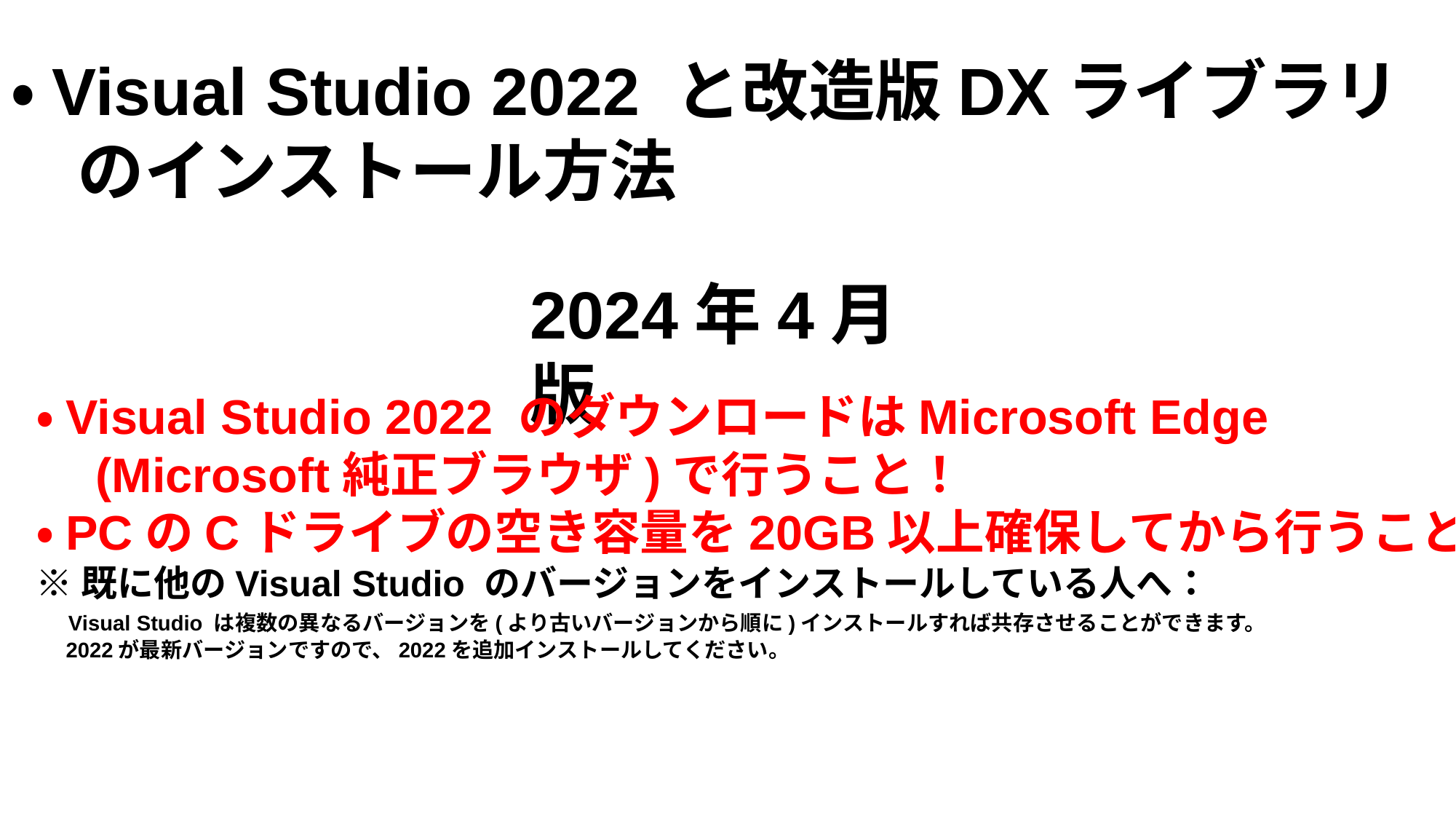

・Visual Studio 2022 と改造版DXライブラリ
　のインストール方法
2024年4月版
・Visual Studio 2022 のダウンロードはMicrosoft Edge
　(Microsoft純正ブラウザ)で行うこと！
・PCのCドライブの空き容量を20GB以上確保してから行うこと。
※既に他のVisual Studio のバージョンをインストールしている人へ：
 　Visual Studio は複数の異なるバージョンを(より古いバージョンから順に)インストールすれば共存させることができます。
     2022が最新バージョンですので、2022を追加インストールしてください。